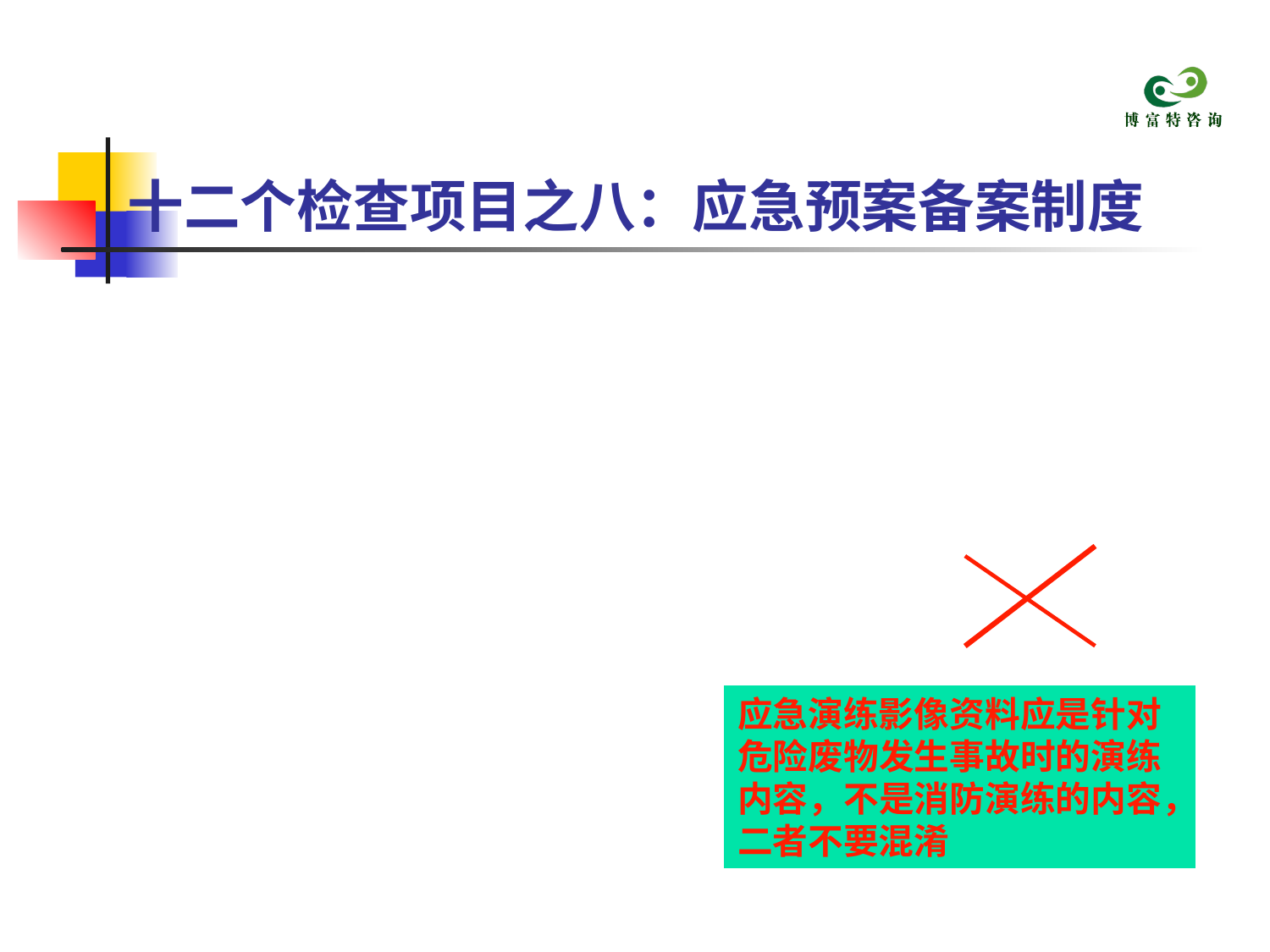

# 十二个检查项目之八：应急预案备案制度

应急演练影像资料应是针对危险废物发生事故时的演练内容，不是消防演练的内容，二者不要混淆